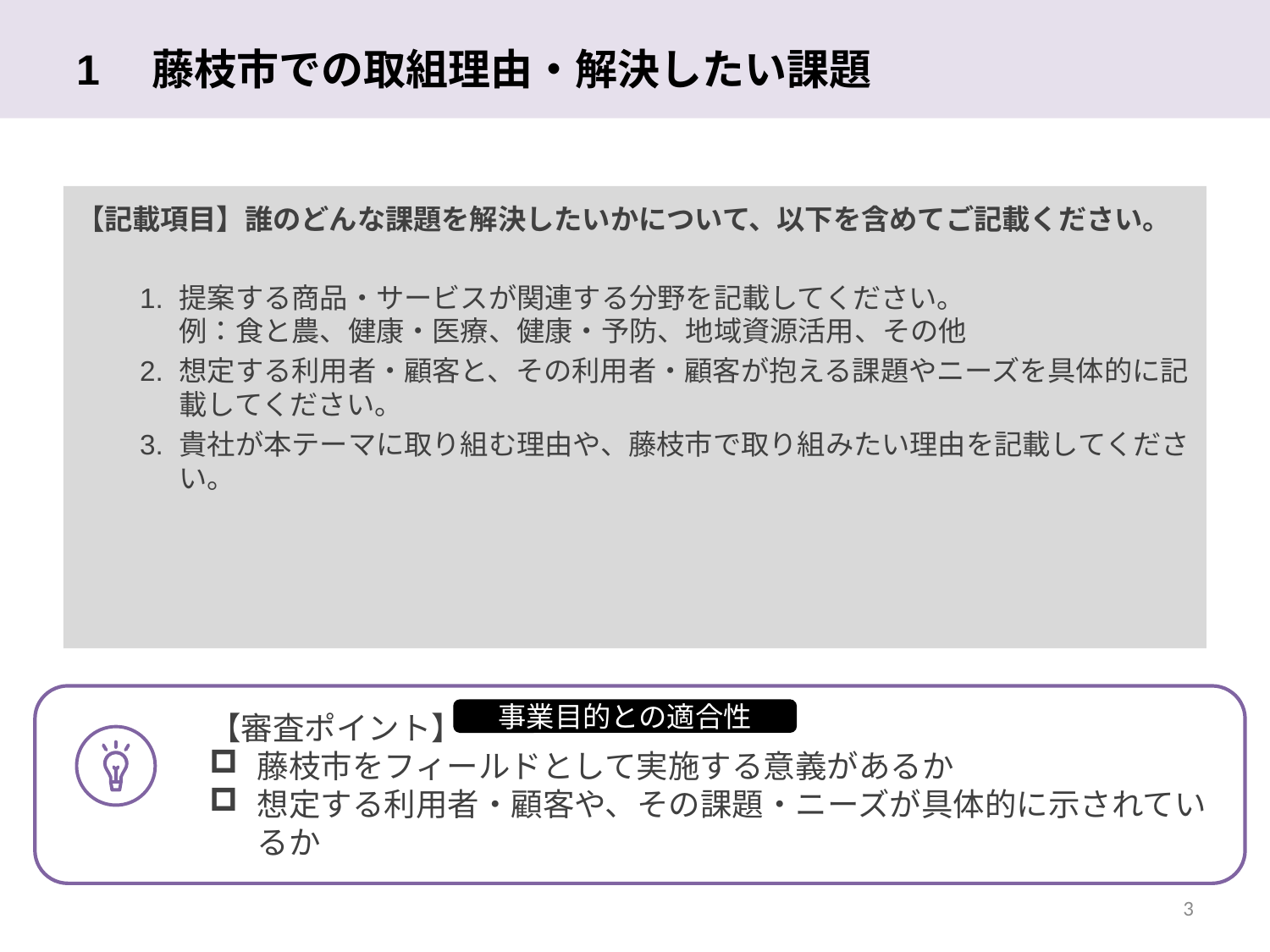

# 1　藤枝市での取組理由・解決したい課題
【記載項目】誰のどんな課題を解決したいかについて、以下を含めてご記載ください。

提案する商品・サービスが関連する分野を記載してください。
例：食と農、健康・医療、健康・予防、地域資源活用、その他
想定する利用者・顧客と、その利用者・顧客が抱える課題やニーズを具体的に記載してください。
貴社が本テーマに取り組む理由や、藤枝市で取り組みたい理由を記載してください。
【審査ポイント】
藤枝市をフィールドとして実施する意義があるか
想定する利用者・顧客や、その課題・ニーズが具体的に示されているか
事業目的との適合性

3